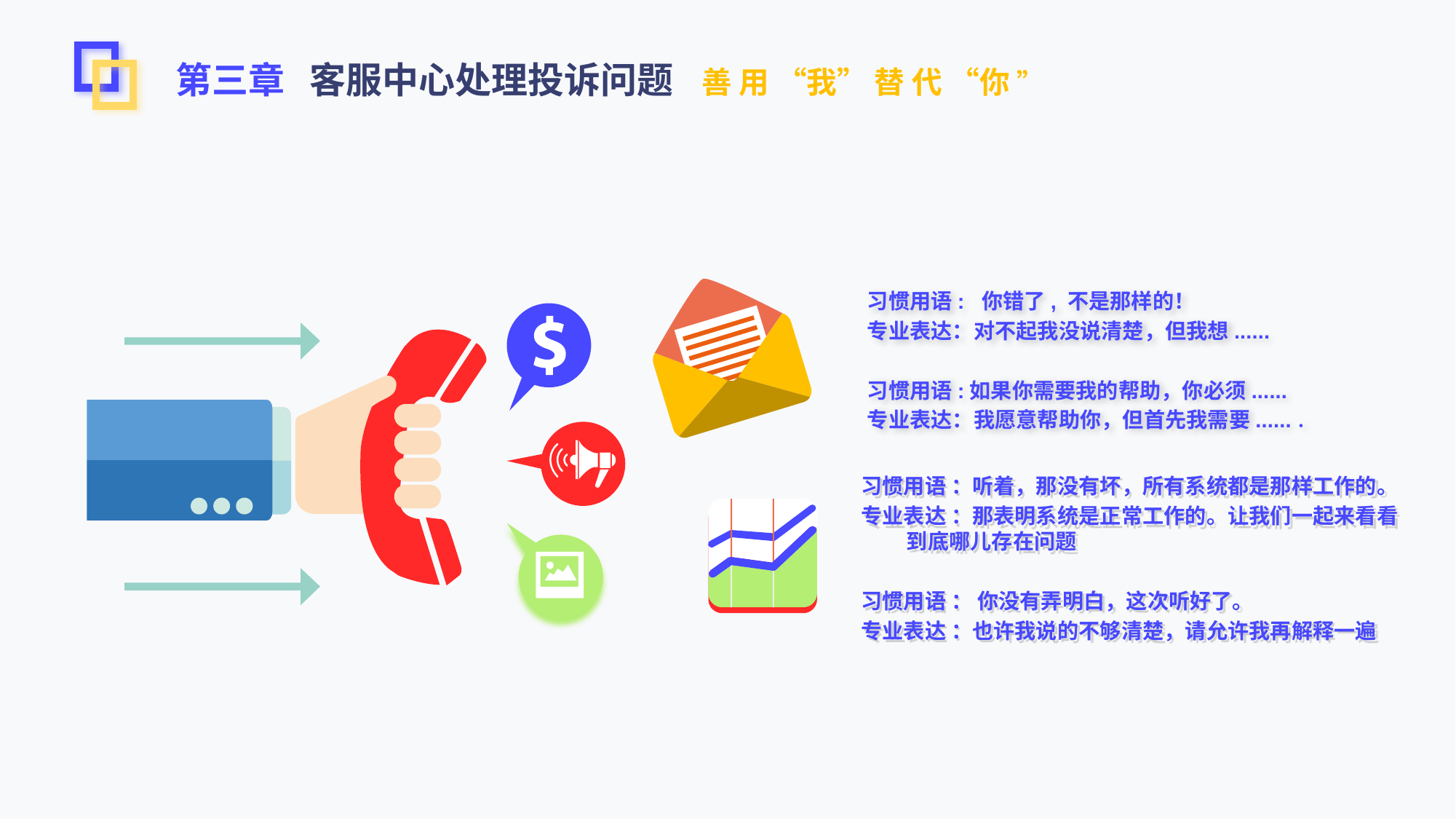

第三章   客服中心处理投诉问题
善 用 “我” 替 代 “你 ”

习惯用语:  你错了, 不是那样的！
专业表达：对不起我没说清楚，但我想......

习惯用语:如果你需要我的帮助，你必须......
专业表达：我愿意帮助你，但首先我需要......．

习惯用语 ：听着，那没有坏，所有系统都是那样工作的。
专业表达 ：那表明系统是正常工作的。让我们一起来看看    到底哪儿存在问题

习惯用语 ： 你没有弄明白，这次听好了。
专业表达 ：也许我说的不够清楚，请允许我再解释一遍